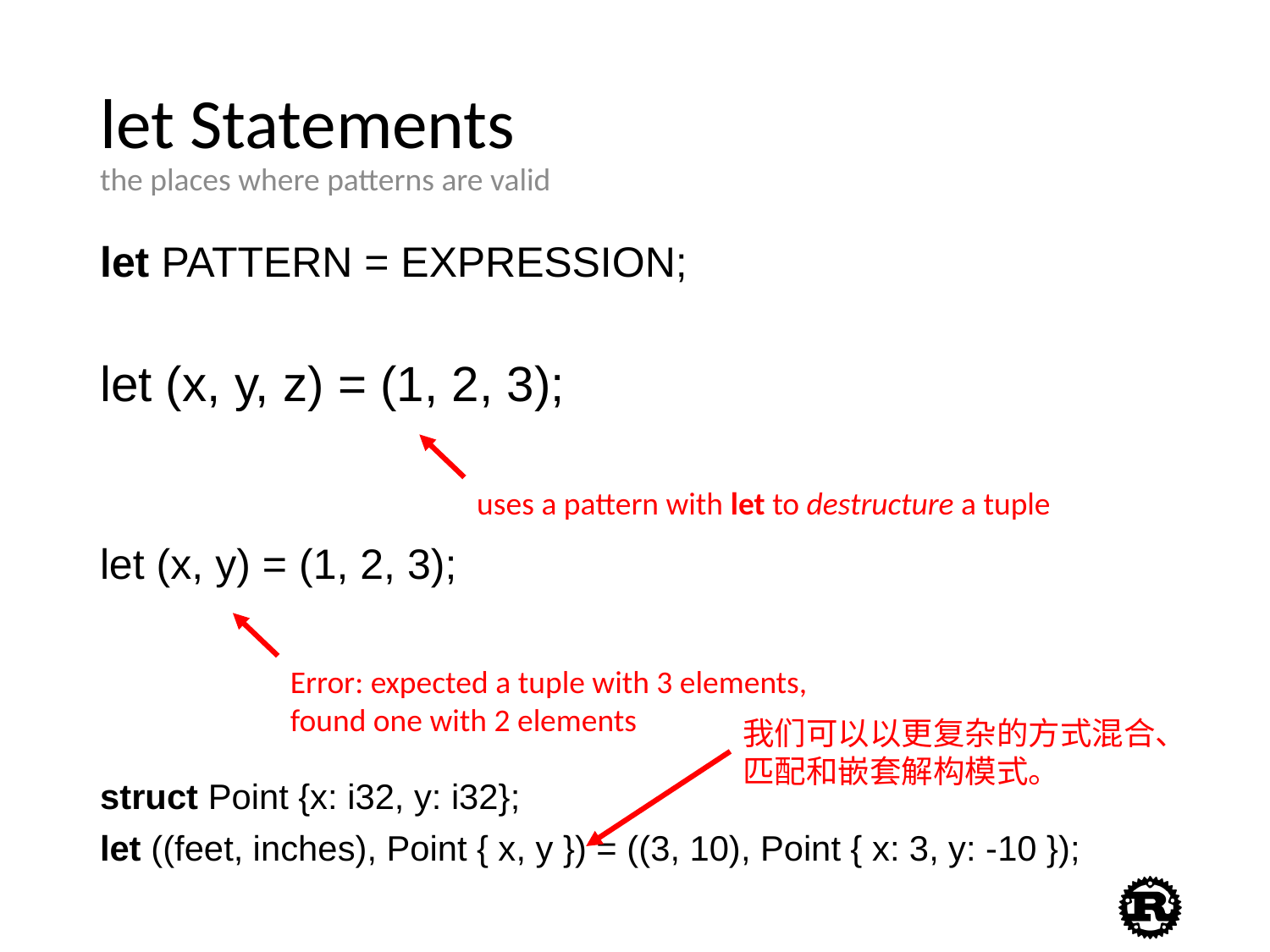

# let Statements the places where patterns are valid
let PATTERN = EXPRESSION;

let (x, y, z) = (1, 2, 3);

let (x, y) = (1, 2, 3);

struct Point {x: i32, y: i32};
let ((feet, inches), Point { x, y }) = ((3, 10), Point { x: 3, y: -10 });
uses a pattern with let to destructure a tuple
Error: expected a tuple with 3 elements, found one with 2 elements
我们可以以更复杂的方式混合、匹配和嵌套解构模式。